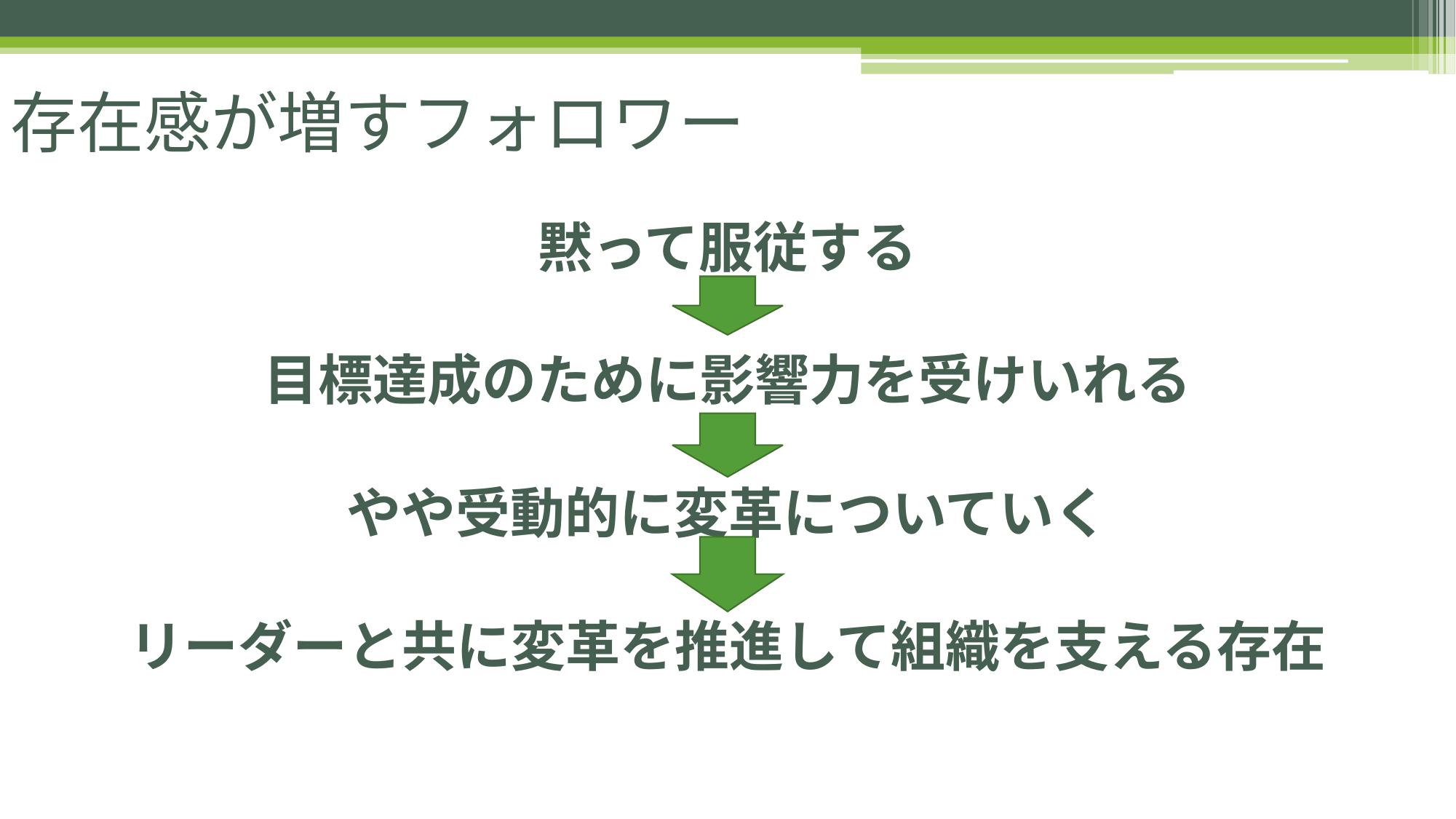

# 存在感が増すフォロワー
黙って服従する

目標達成のために影響力を受けいれる

やや受動的に変革についていく

リーダーと共に変革を推進して組織を支える存在